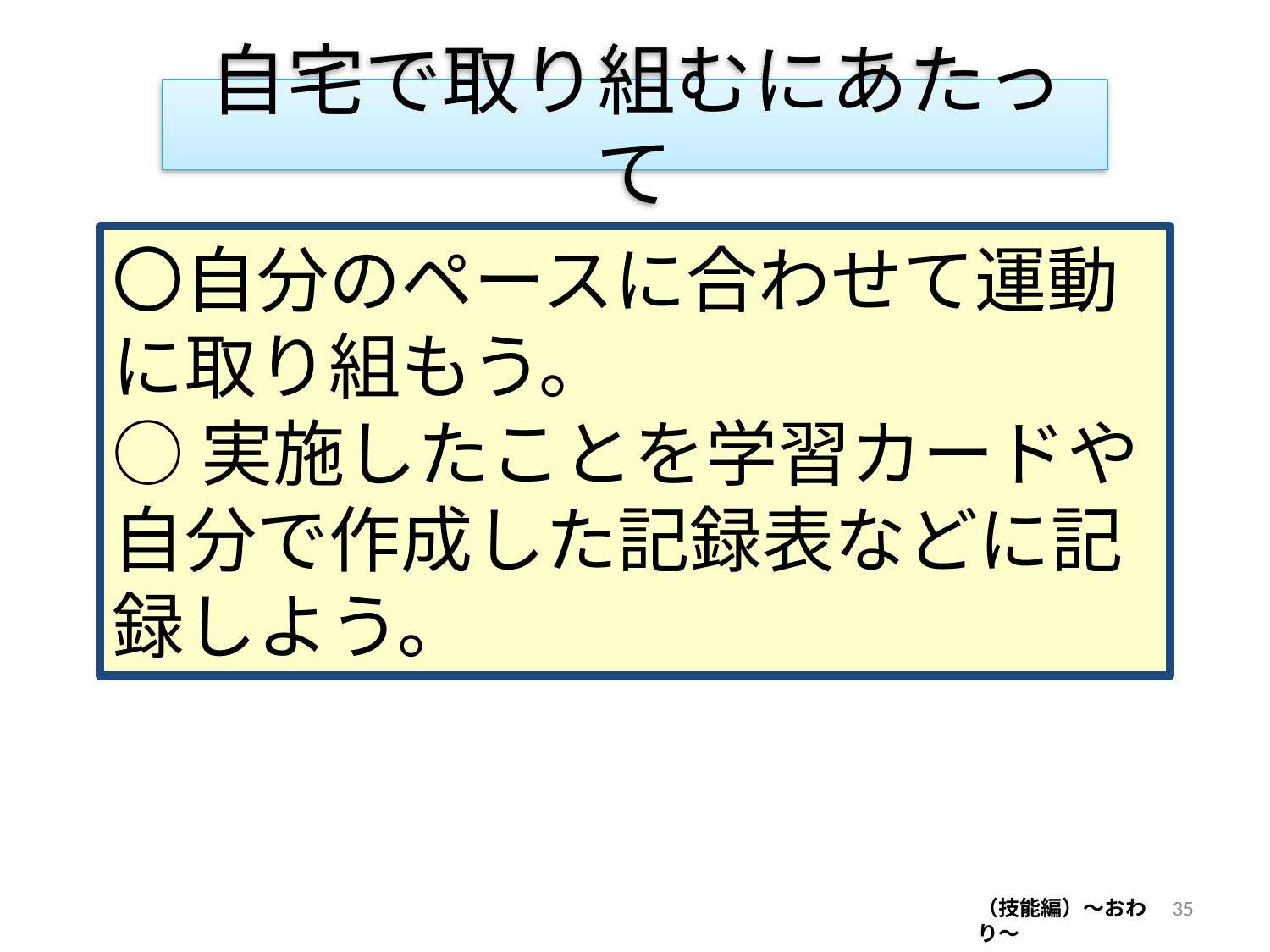

# 自宅で取り組むにあたって
〇自分のペースに合わせて運動に取り組もう。
○実施したことを学習カードや自分で作成した記録表などに記録しよう。
35
（技能編）～おわり～